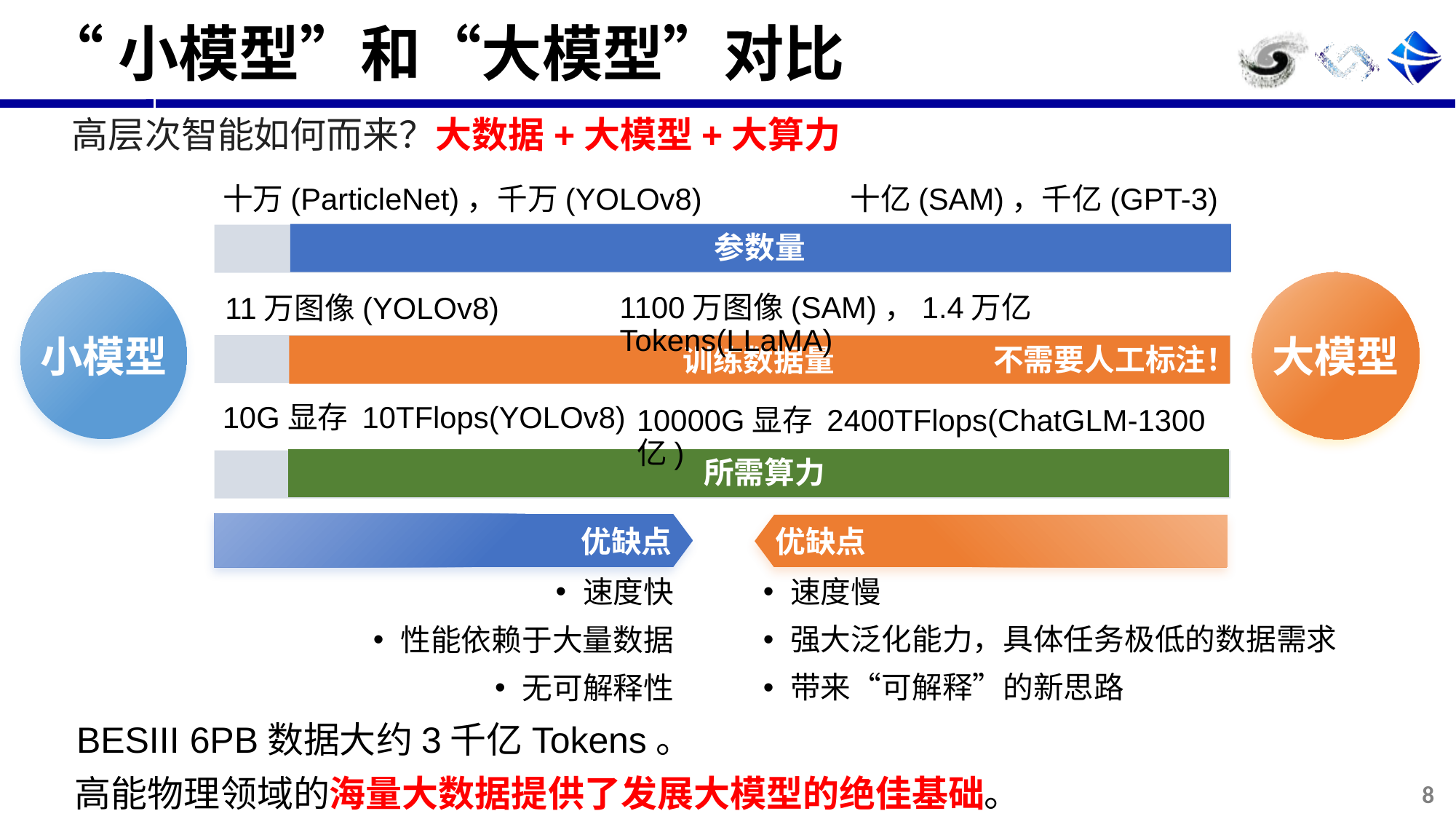

# “小模型”和“大模型”对比
高层次智能如何而来？大数据+大模型+大算力
十万(ParticleNet)，千万(YOLOv8)
十亿(SAM)，千亿(GPT-3)

参数量
小模型
大模型
1100万图像(SAM)，1.4万亿Tokens(LLaMA)
11万图像(YOLOv8)

训练数据量
不需要人工标注！
10G显存 10TFlops(YOLOv8)
10000G显存 2400TFlops(ChatGLM-1300亿)

所需算力
优缺点
优缺点
速度快
性能依赖于大量数据
无可解释性
速度慢
强大泛化能力，具体任务极低的数据需求
带来“可解释”的新思路
BESIII 6PB数据大约3千亿Tokens。
高能物理领域的海量大数据提供了发展大模型的绝佳基础。